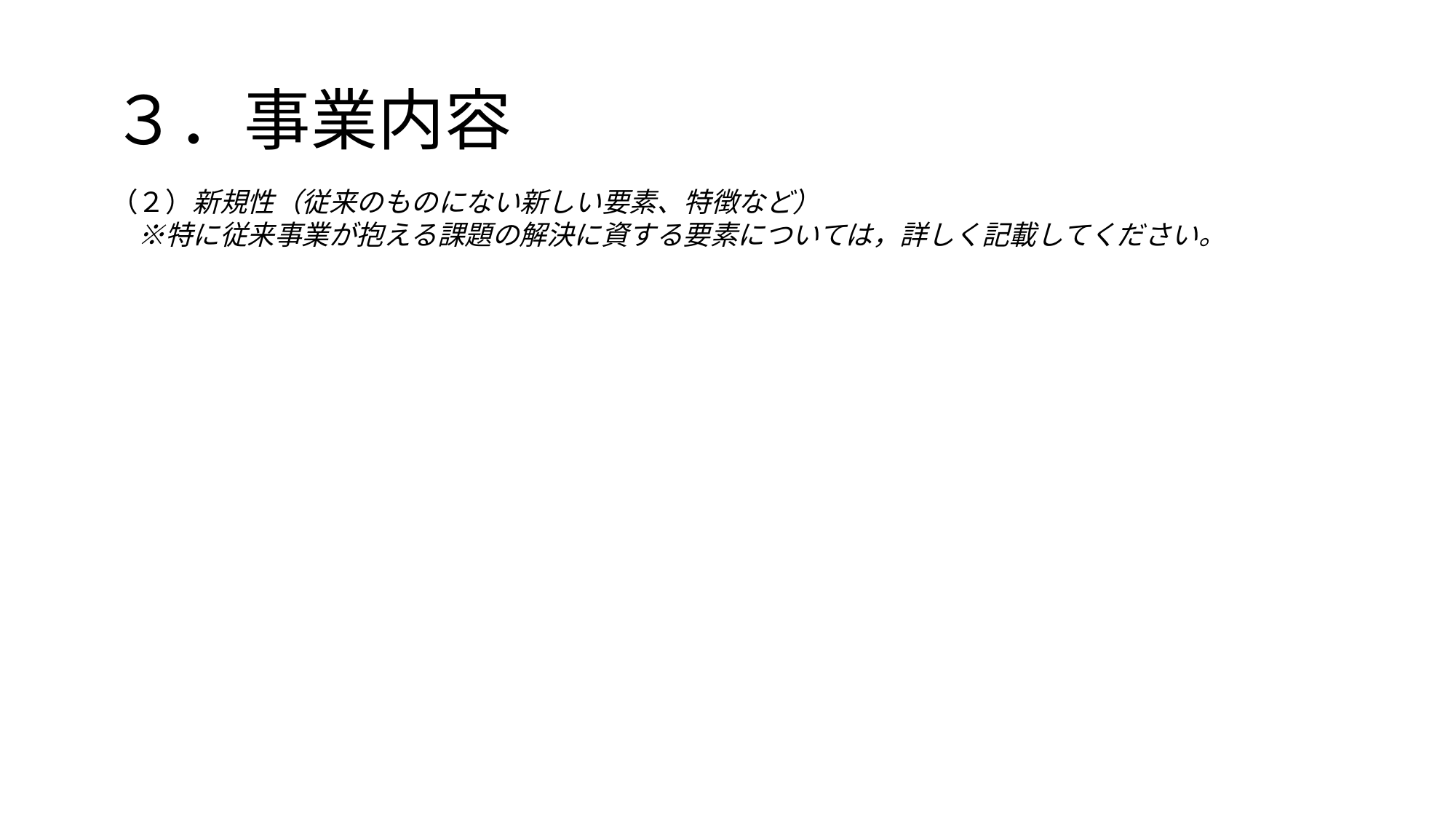

# ３．事業内容
（２）新規性（従来のものにない新しい要素、特徴など）
　※特に従来事業が抱える課題の解決に資する要素については，詳しく記載してください。